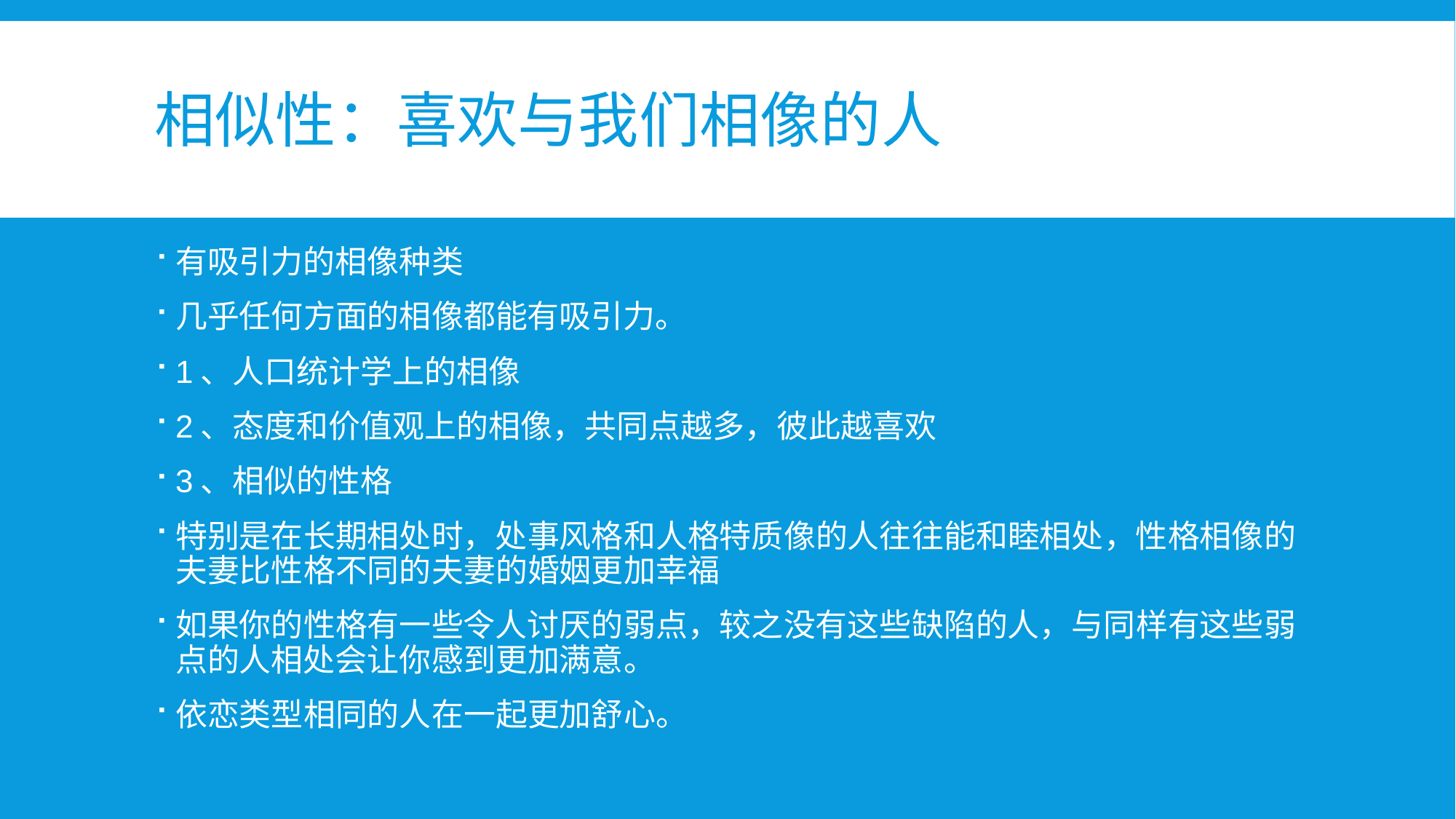

# 相似性：喜欢与我们相像的人
有吸引力的相像种类
几乎任何方面的相像都能有吸引力。
1、人口统计学上的相像
2、态度和价值观上的相像，共同点越多，彼此越喜欢
3、相似的性格
特别是在长期相处时，处事风格和人格特质像的人往往能和睦相处，性格相像的夫妻比性格不同的夫妻的婚姻更加幸福
如果你的性格有一些令人讨厌的弱点，较之没有这些缺陷的人，与同样有这些弱点的人相处会让你感到更加满意。
依恋类型相同的人在一起更加舒心。